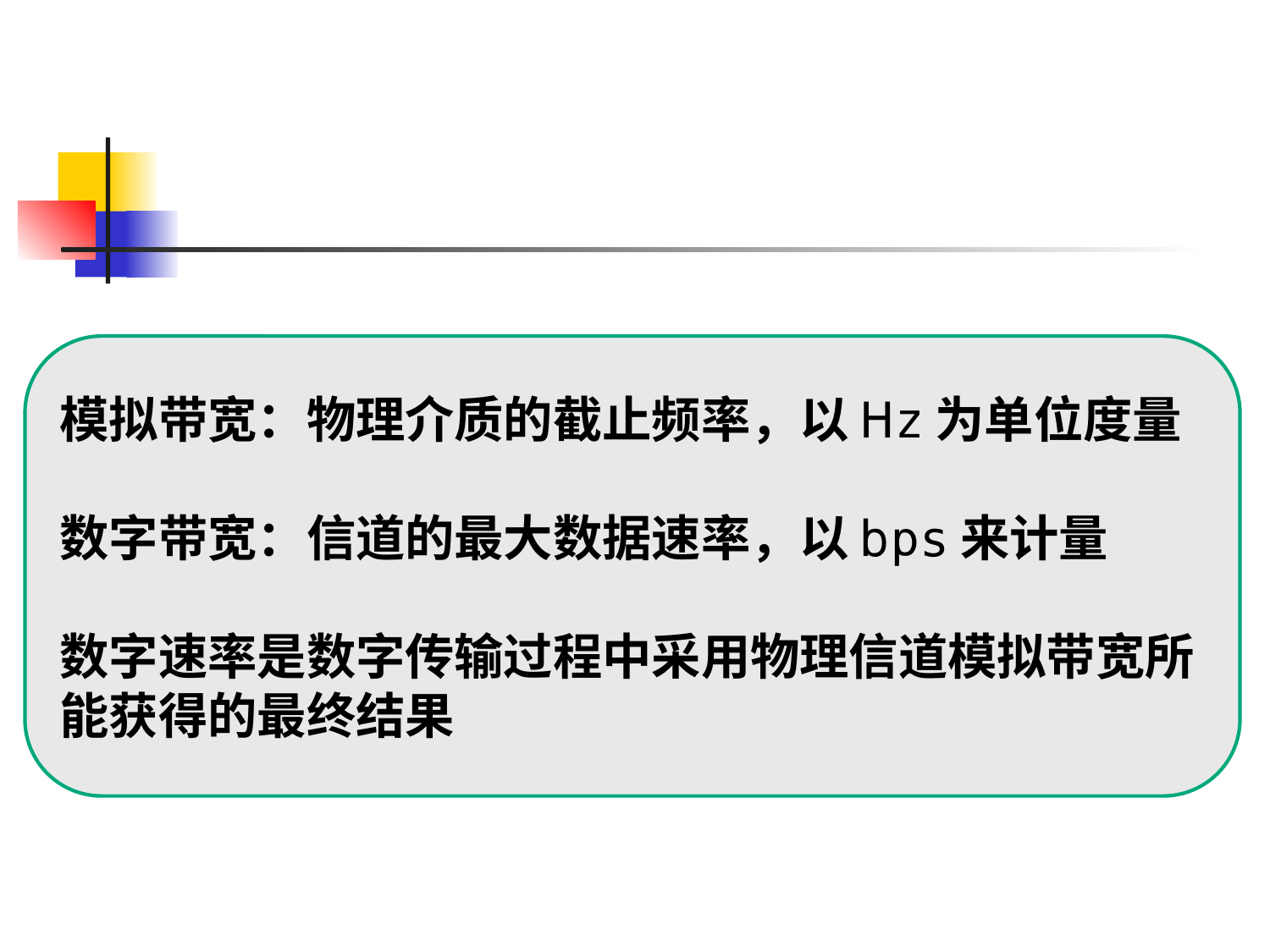

模拟带宽：物理介质的截止频率，以Hz为单位度量

数字带宽：信道的最大数据速率，以bps来计量

数字速率是数字传输过程中采用物理信道模拟带宽所能获得的最终结果